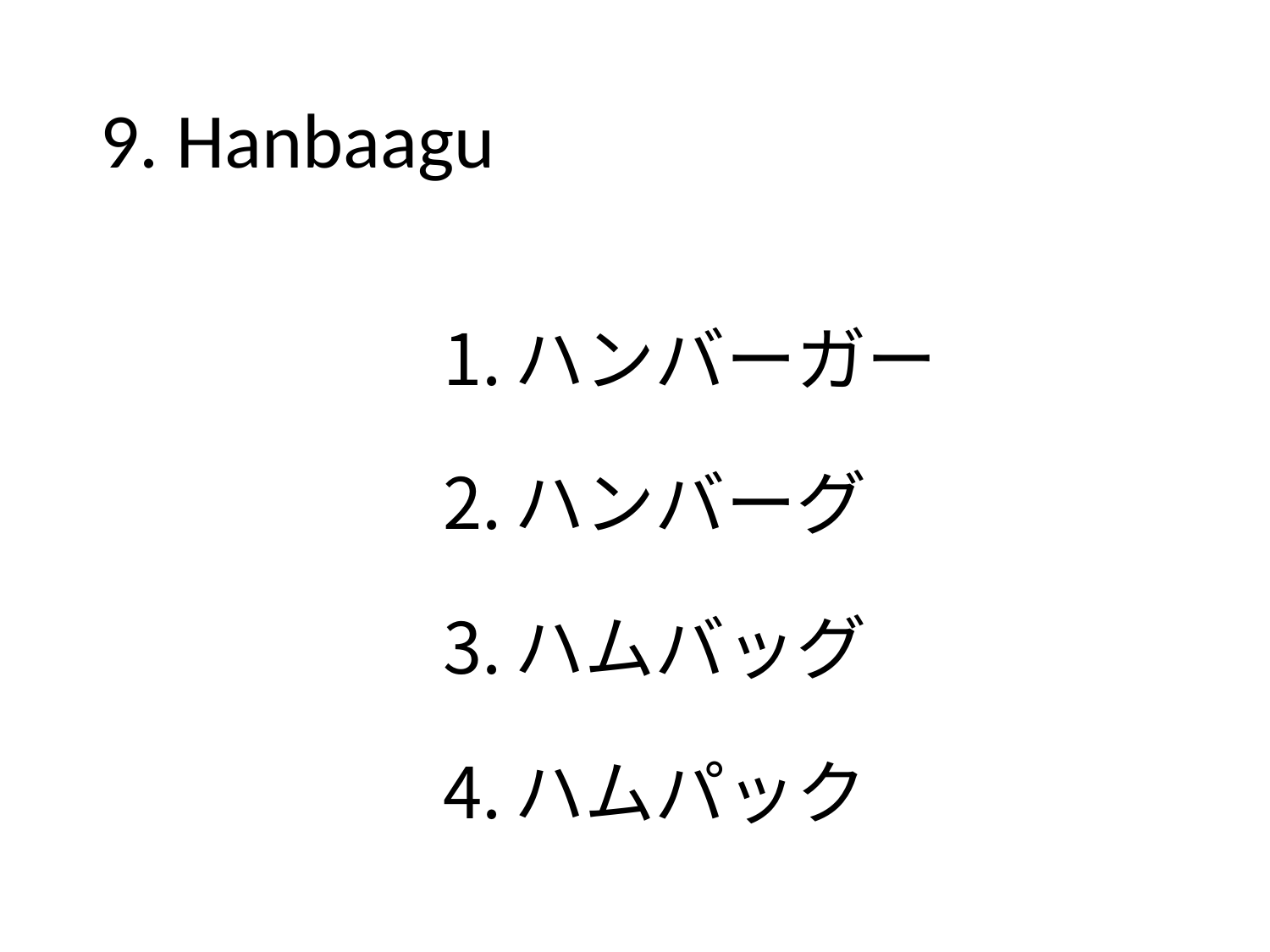

# 9. Hanbaagu
ハンバーガー
ハンバーグ
ハムバッグ
ハムパック